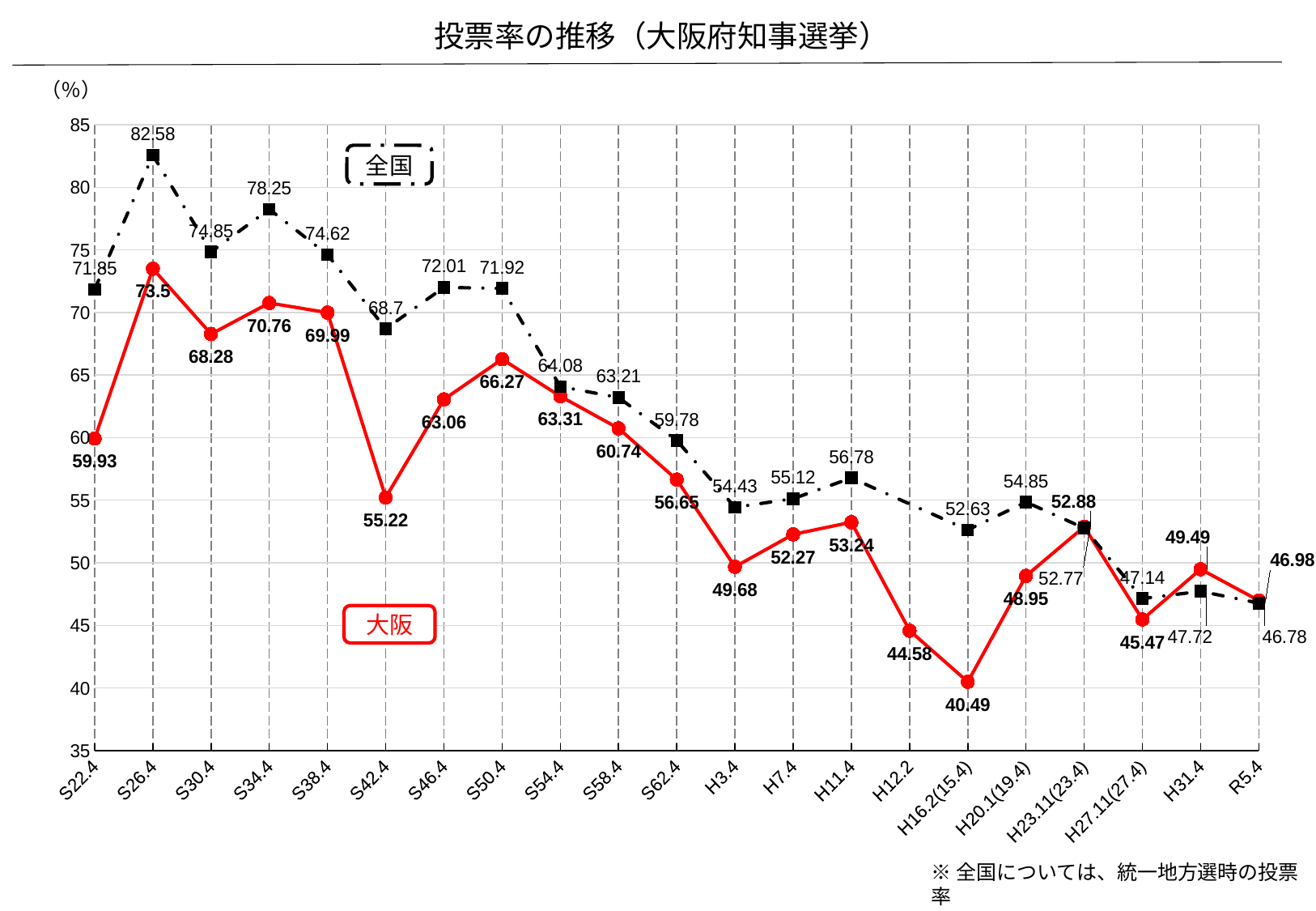

投票率の推移（大阪府知事選挙）
（％）

### Chart

| Category | 大阪府 | 全国 |
|---|---|---|
| S22.4 | 59.93 | 71.85 |
| S26.4 | 73.5 | 82.58 |
| S30.4 | 68.28 | 74.85 |
| S34.4 | 70.76 | 78.25 |
| S38.4 | 69.99 | 74.62 |
| S42.4 | 55.22 | 68.7 |
| S46.4 | 63.06 | 72.01 |
| S50.4 | 66.27 | 71.92 |
| S54.4 | 63.31 | 64.08 |
| S58.4 | 60.74 | 63.21 |
| S62.4 | 56.65 | 59.78 |
| H3.4 | 49.68 | 54.43 |
| H7.4 | 52.27 | 55.120000000000005 |
| H11.4 | 53.239999999999995 | 56.779999999999994 |
| H12.2 | 44.58 | None |
| H16.2(15.4) | 40.489999999999995 | 52.629999999999995 |
| H20.1(19.4) | 48.949999999999996 | 54.85 |
| H23.11(23.4) | 52.88 | 52.769999999999996 |
| H27.11(27.4) | 45.47 | 47.14 |
| H31.4 | 49.49 | 47.72 |
| R5.4 | 46.98 | 46.78 |
全国
大阪
※全国については、統一地方選時の投票率